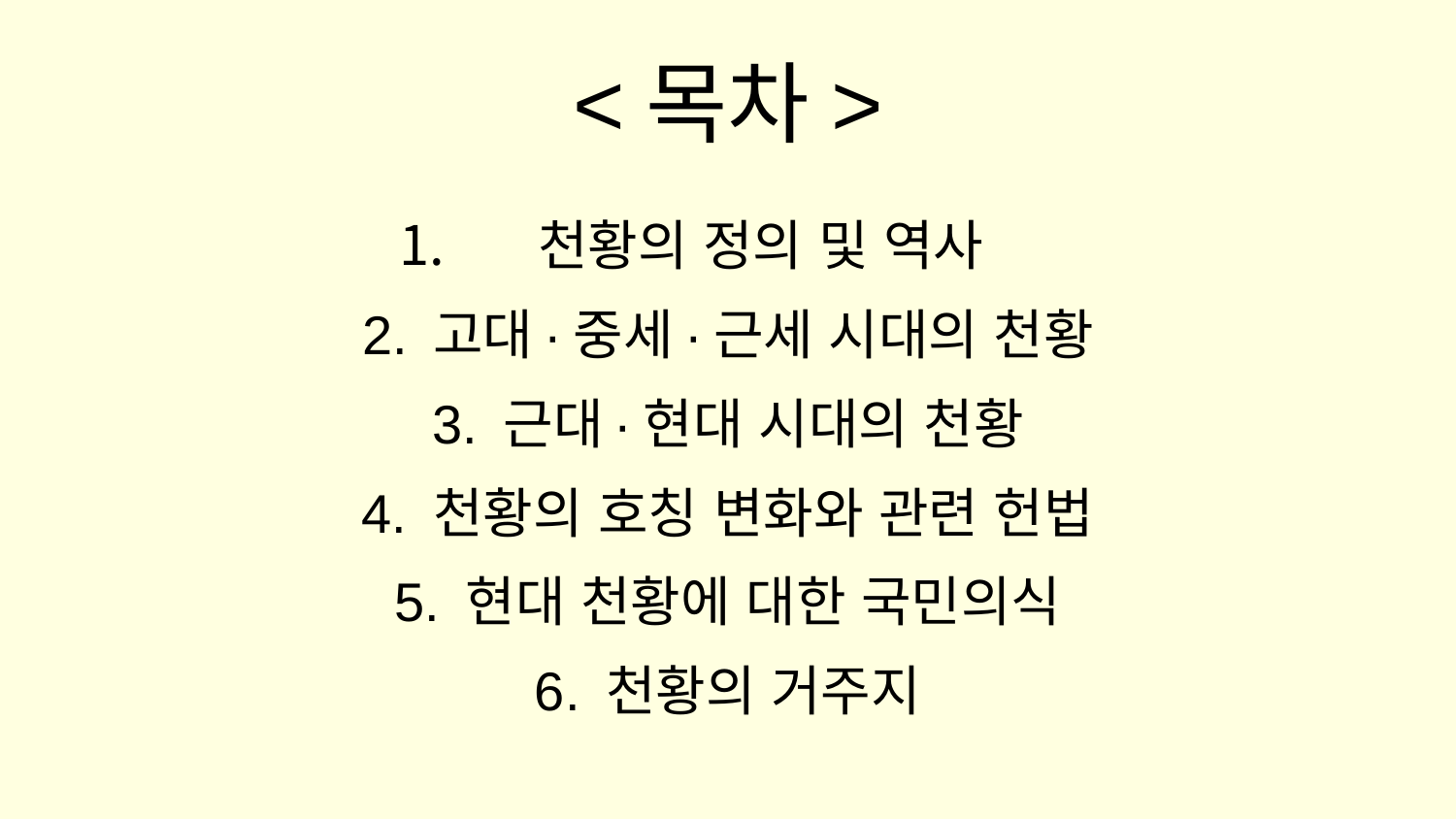

# <목차>
천황의 정의 및 역사
2. 고대·중세·근세 시대의 천황
3. 근대·현대 시대의 천황
4. 천황의 호칭 변화와 관련 헌법
5. 현대 천황에 대한 국민의식
6. 천황의 거주지